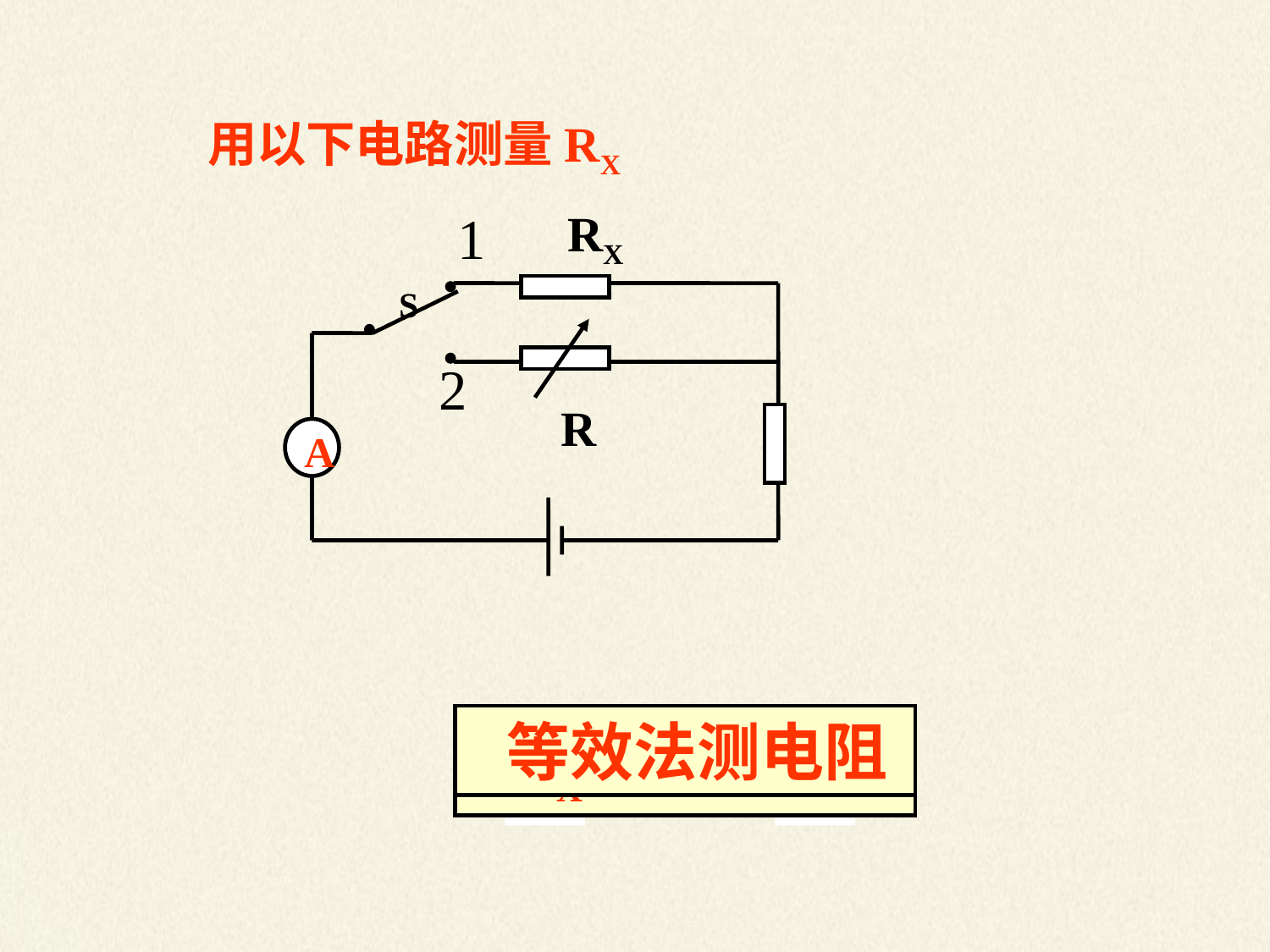

用以下电路测量RX
RX

S

2

R

A

1
  等效法测电阻
   RX              R

I1
I2